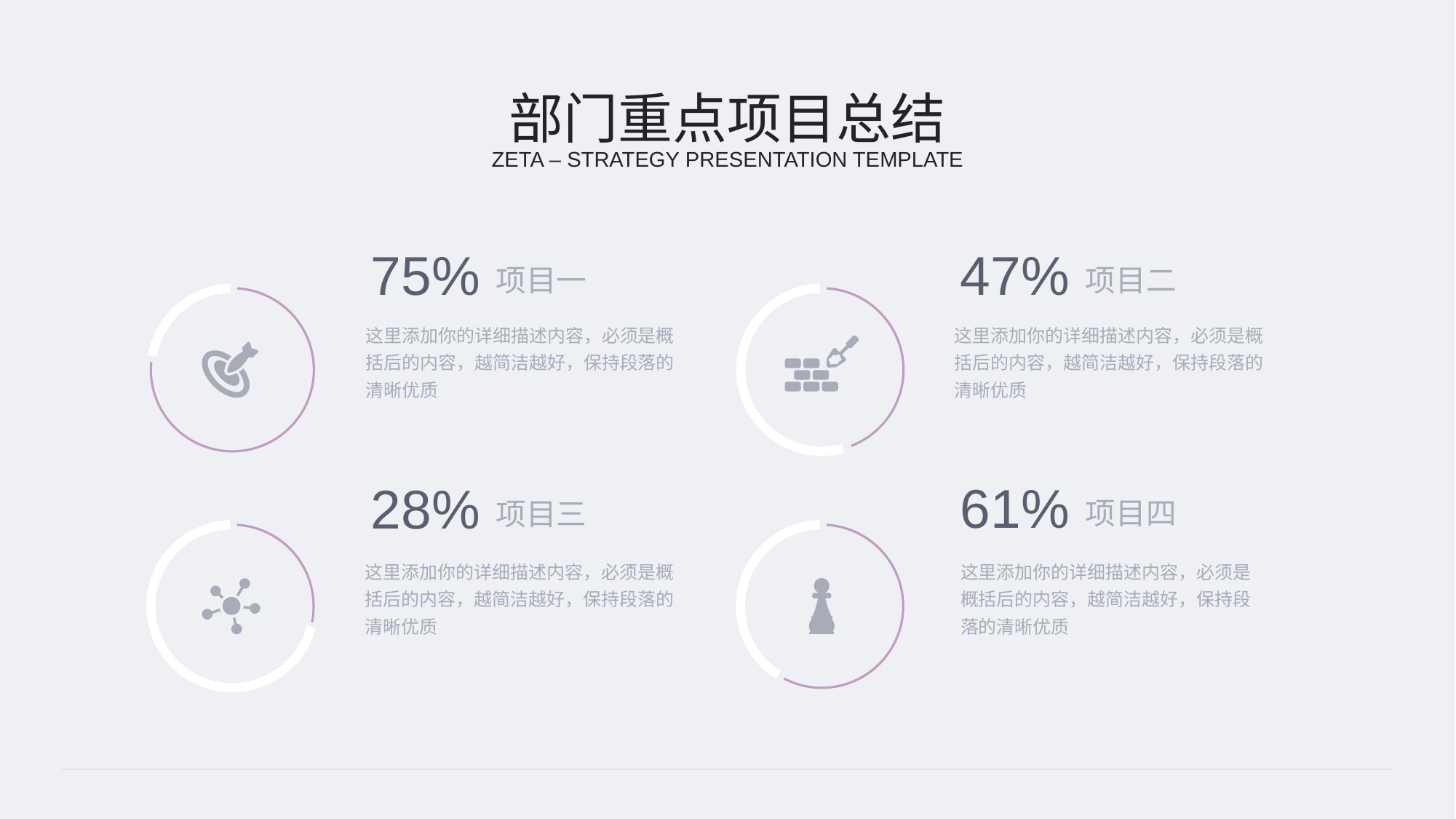

部门重点项目总结
ZETA – STRATEGY PRESENTATION TEMPLATE
75%
47%
项目一
项目二

这里添加你的详细描述内容，必须是概括后的内容，越简洁越好，保持段落的清晰优质
这里添加你的详细描述内容，必须是概括后的内容，越简洁越好，保持段落的清晰优质

61%
28%
项目四
项目三

这里添加你的详细描述内容，必须是概括后的内容，越简洁越好，保持段落的清晰优质
这里添加你的详细描述内容，必须是概括后的内容，越简洁越好，保持段落的清晰优质